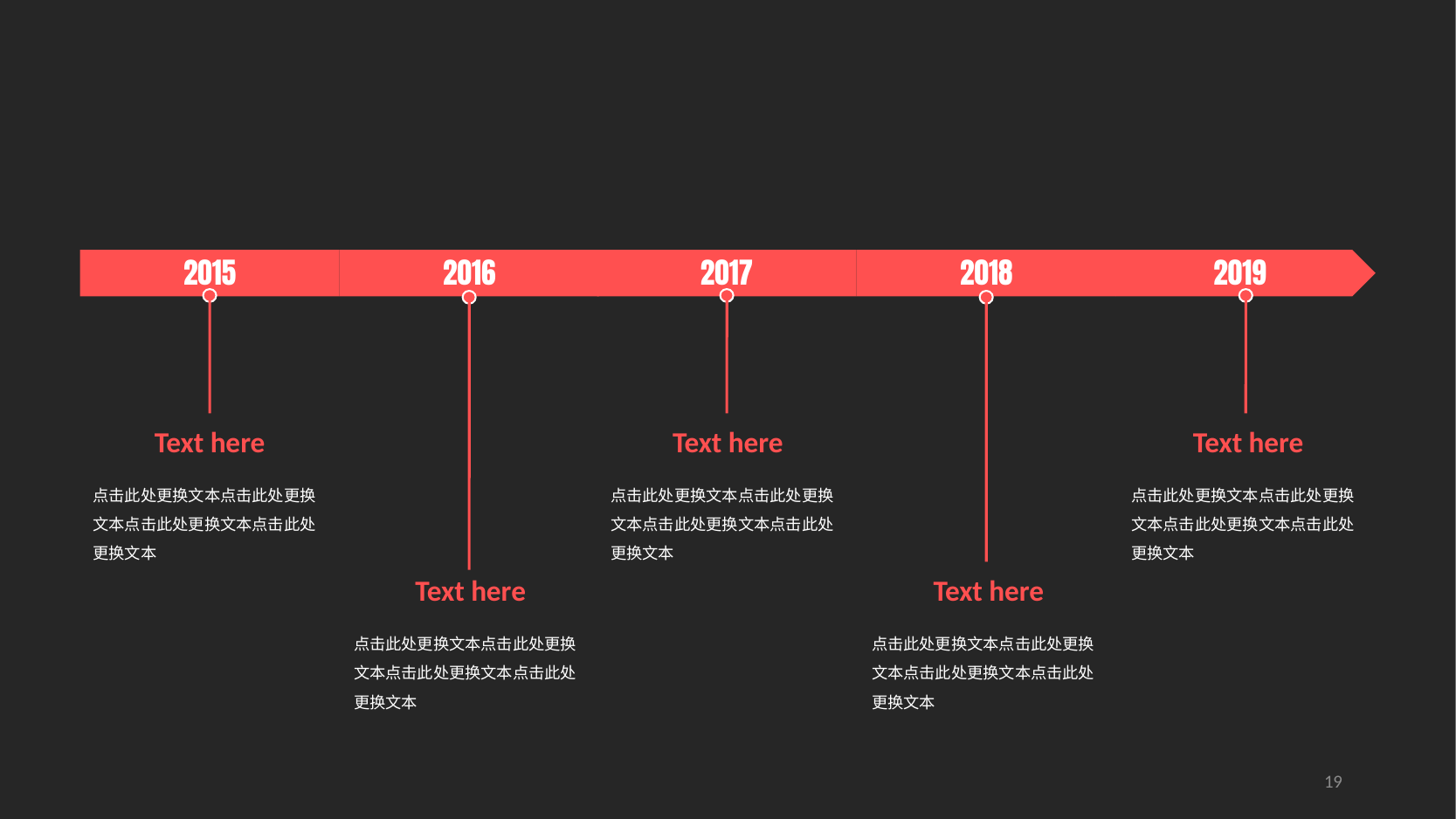

2015
2016
2017
2018
2019

Text here
点击此处更换文本点击此处更换文本点击此处更换文本点击此处更换文本
Text here
点击此处更换文本点击此处更换文本点击此处更换文本点击此处更换文本
Text here
点击此处更换文本点击此处更换文本点击此处更换文本点击此处更换文本
Text here
点击此处更换文本点击此处更换文本点击此处更换文本点击此处更换文本
Text here
点击此处更换文本点击此处更换文本点击此处更换文本点击此处更换文本
19